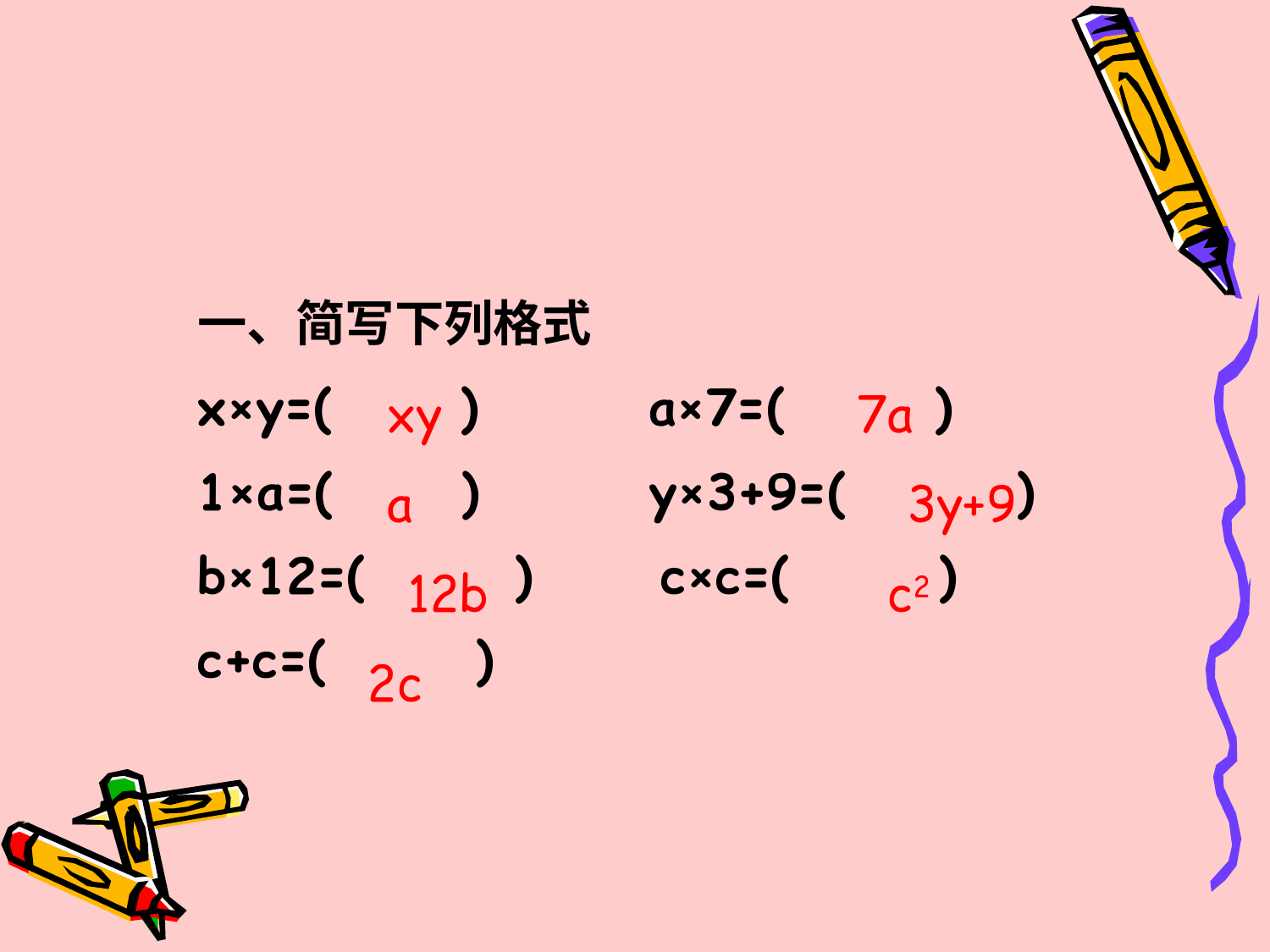

一、简写下列格式
x×y=(      )        a×7=(       )
1×a=(      )        y×3+9=(        )
b×12=(       )      c×c=(       )
c+c=(       )
xy
7a
a
3y+9
12b
c2
2c